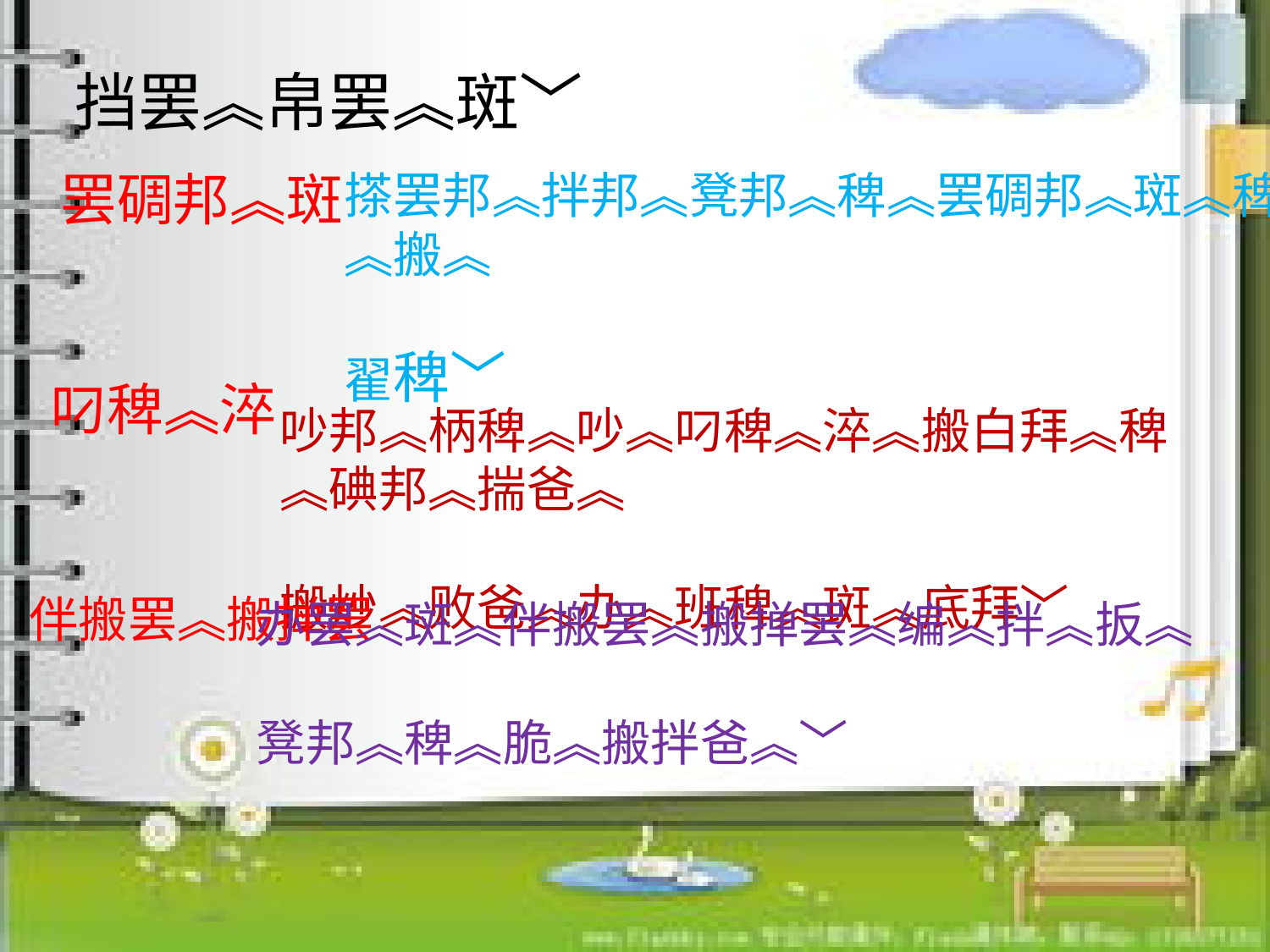

挡罢︽帛罢︽斑﹀
罢碉邦︽斑
搽罢邦︽拌邦︽凳邦︽稗︽罢碉邦︽斑︽稗︽搬︽

翟稗﹀
叼稗︽淬
吵邦︽柄稗︽吵︽叼稗︽淬︽搬白拜︽稗︽碘邦︽揣爸︽

搬炒︽败爸︽办︽班稗︽斑︽底拜﹀
伴搬罢︽搬掸罢
办罢︽斑︽伴搬罢︽搬掸罢︽编︽拌︽扳︽

凳邦︽稗︽脆︽搬拌爸︽﹀